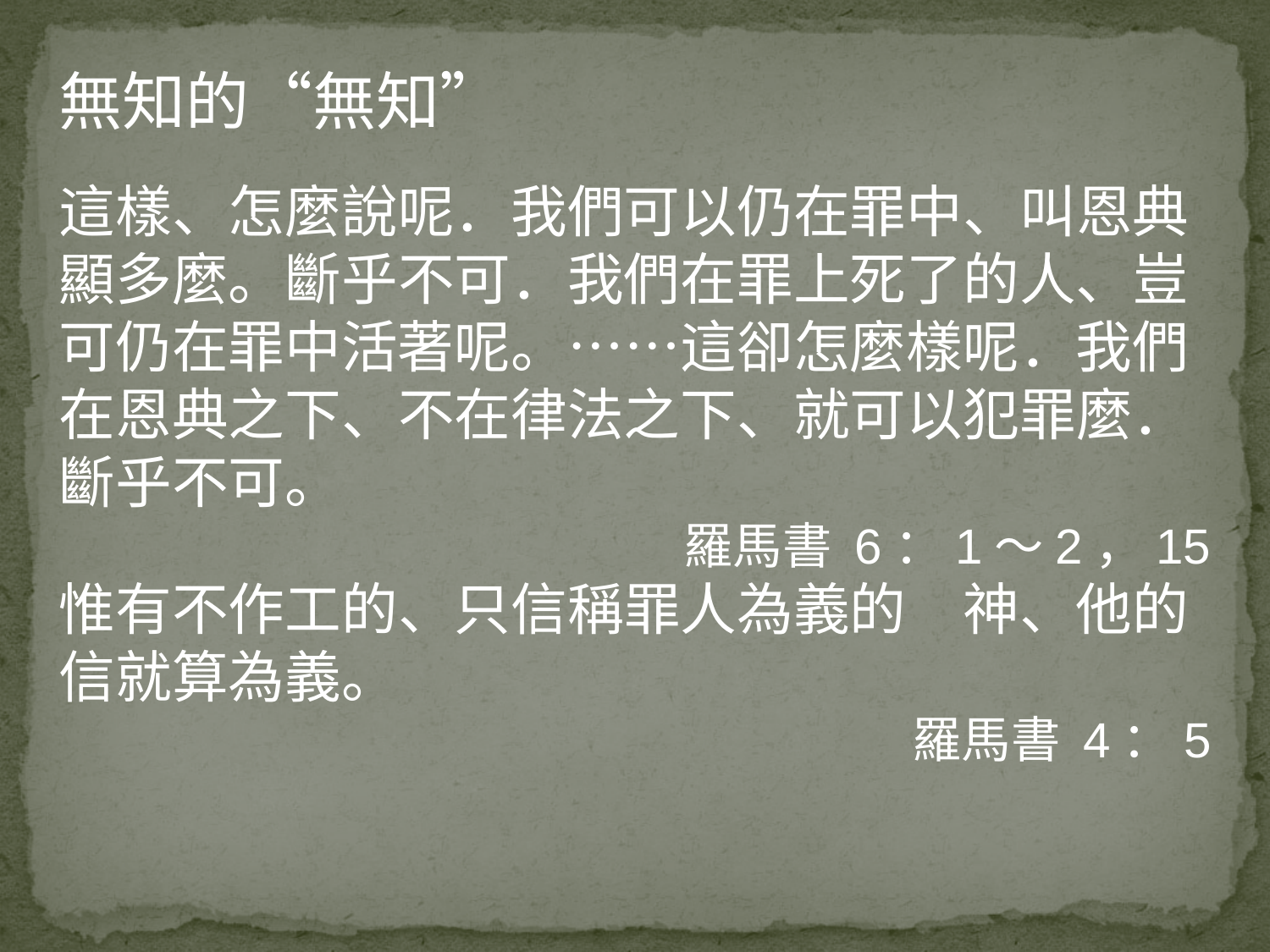

無知的“無知”

這樣、怎麼說呢．我們可以仍在罪中、叫恩典顯多麼。斷乎不可．我們在罪上死了的人、豈可仍在罪中活著呢。⋯⋯這卻怎麼樣呢．我們在恩典之下、不在律法之下、就可以犯罪麼．斷乎不可。
羅馬書 6：1～2，15
惟有不作工的、只信稱罪人為義的　神、他的信就算為義。
羅馬書 4：5